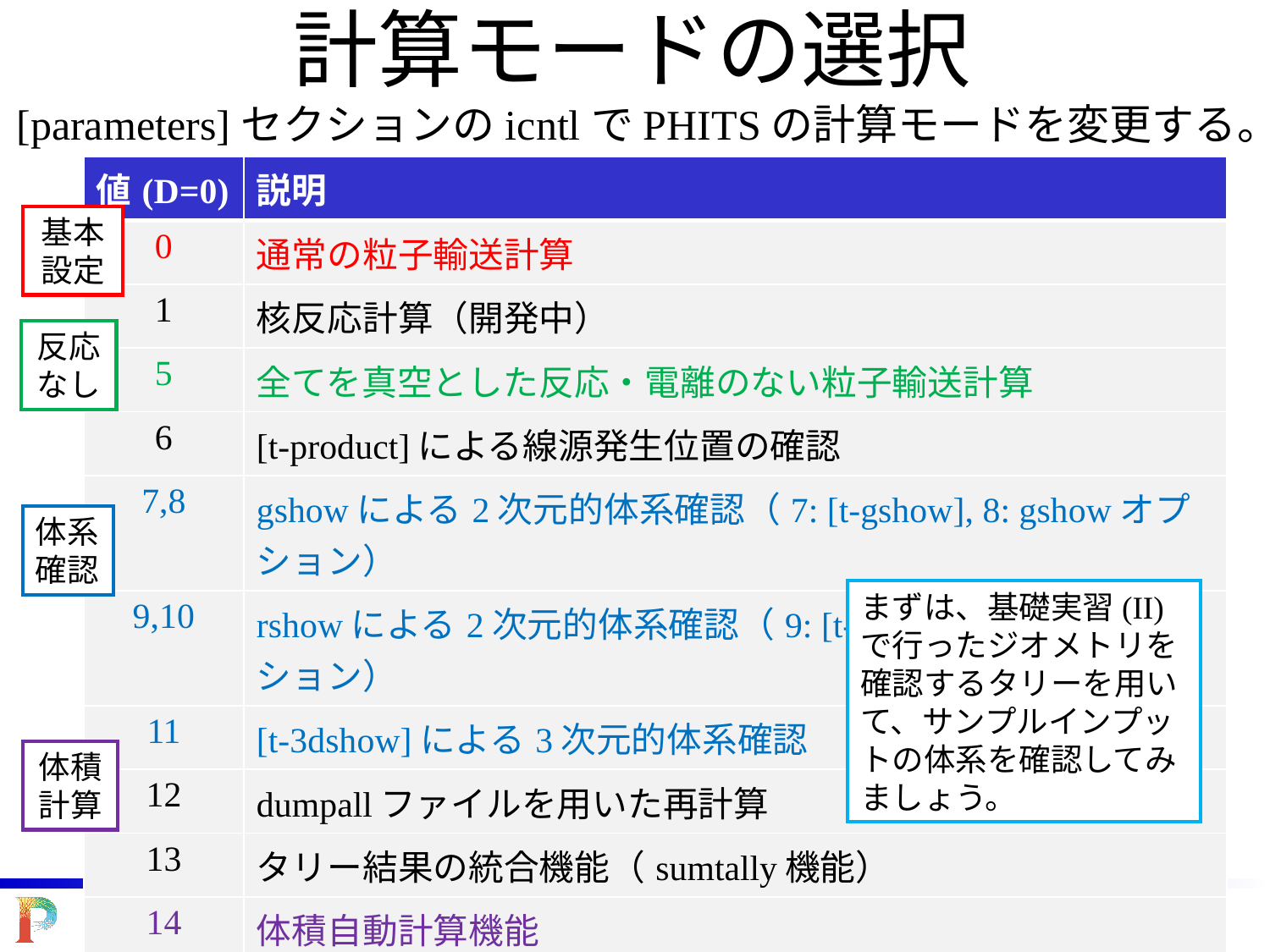

# 計算モードの選択
[parameters]セクションのicntlでPHITSの計算モードを変更する。
| 値(D=0) | 説明 |
| --- | --- |
| 0 | 通常の粒子輸送計算 |
| 1 | 核反応計算（開発中） |
| 5 | 全てを真空とした反応・電離のない粒子輸送計算 |
| 6 | [t-product]による線源発生位置の確認 |
| 7,8 | gshowによる2次元的体系確認（7: [t-gshow], 8: gshowオプション） |
| 9,10 | rshowによる2次元的体系確認（9: [t-rshow], 10: rshowオプション） |
| 11 | [t-3dshow]による3次元的体系確認 |
| 12 | dumpallファイルを用いた再計算 |
| 13 | タリー結果の統合機能（sumtally機能） |
| 14 | 体積自動計算機能 |
| 15 | [t-wwbg] タリーの実行（分散低減法に関連） |
基本設定
反応なし
体系確認
まずは、基礎実習(II)で行ったジオメトリを確認するタリーを用いて、サンプルインプットの体系を確認してみましょう。
体積計算